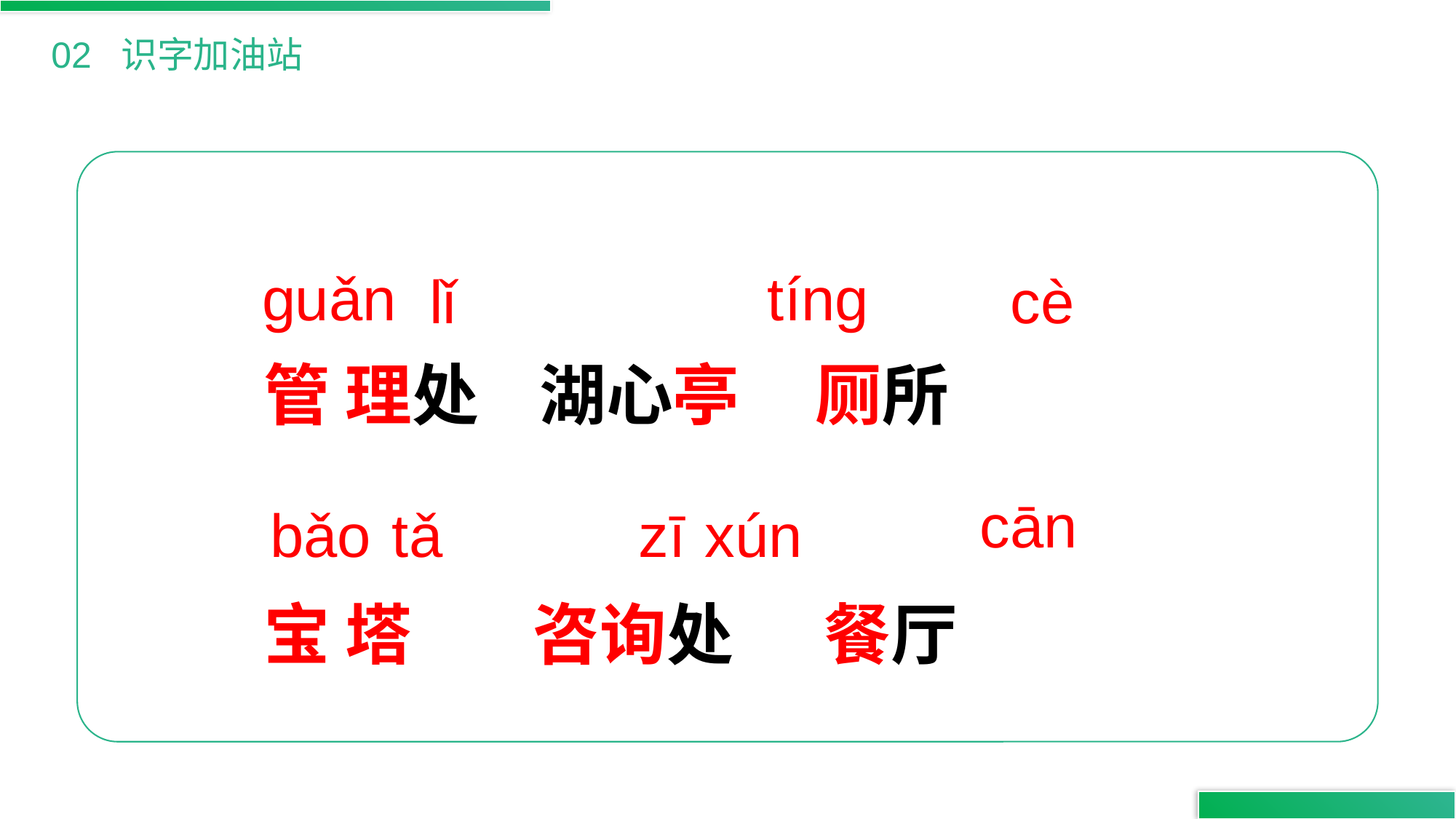

02  识字加油站
ɡuǎn
tínɡ
 lǐ
cè
管 理处    湖心亭     厕所

宝 塔        咨询处      餐厅
cān
bǎo
tǎ
zī
xún